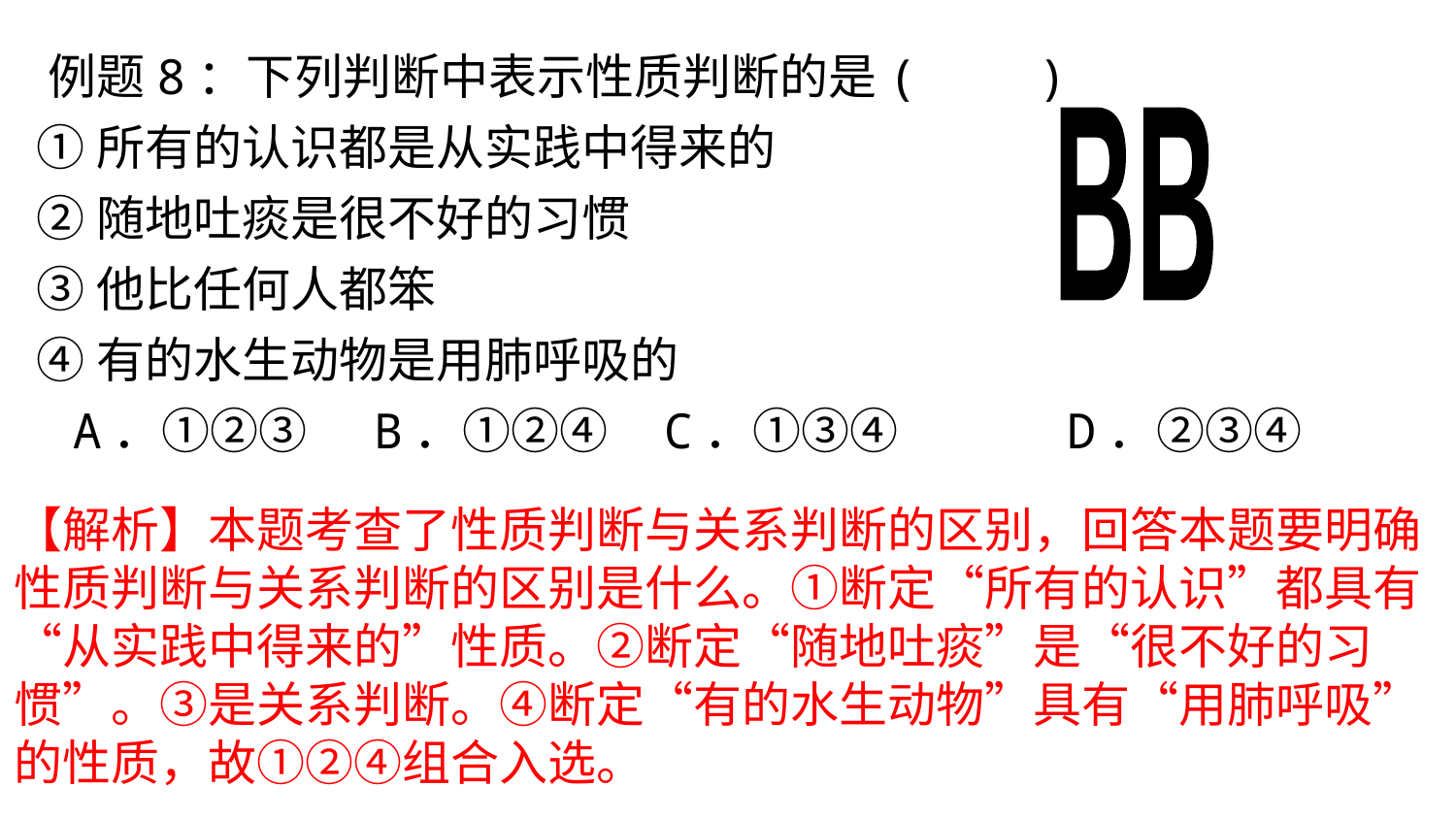

例题8：下列判断中表示性质判断的是(　　)
  ①所有的认识都是从实践中得来的
  ②随地吐痰是很不好的习惯
  ③他比任何人都笨
  ④有的水生动物是用肺呼吸的
  A．①②③     B．①②④    C．①③④  	  D．②③④
BB
【解析】本题考查了性质判断与关系判断的区别，回答本题要明确性质判断与关系判断的区别是什么。①断定“所有的认识”都具有“从实践中得来的”性质。②断定“随地吐痰”是“很不好的习惯”。③是关系判断。④断定“有的水生动物”具有“用肺呼吸”的性质，故①②④组合入选。